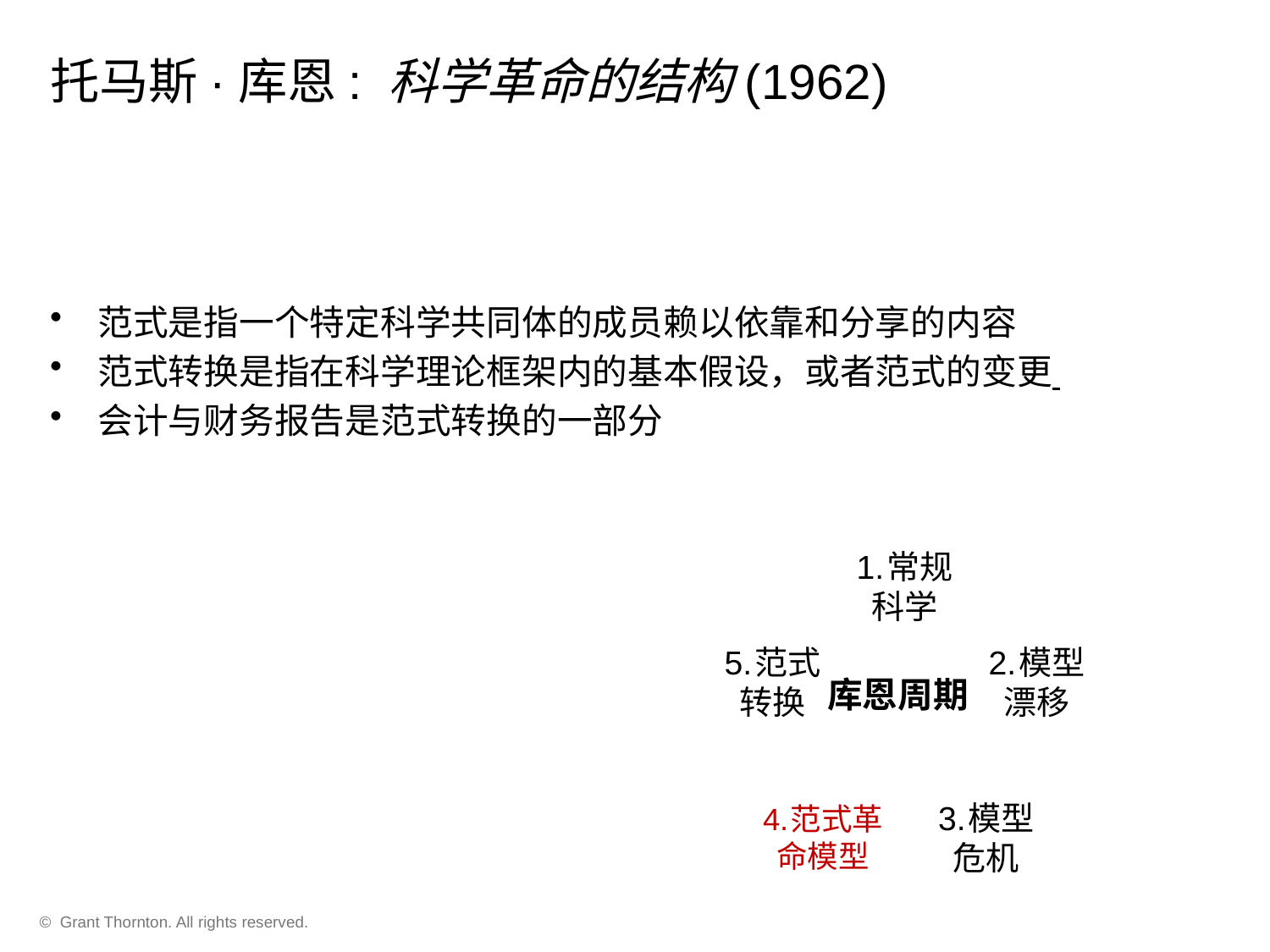

托马斯·库恩: 科学革命的结构(1962)
范式是指一个特定科学共同体的成员赖以依靠和分享的内容
范式转换是指在科学理论框架内的基本假设，或者范式的变更
会计与财务报告是范式转换的一部分

1.常规科学
3.模型危机
4.范式革命模型
5.范式
转换
库恩周期